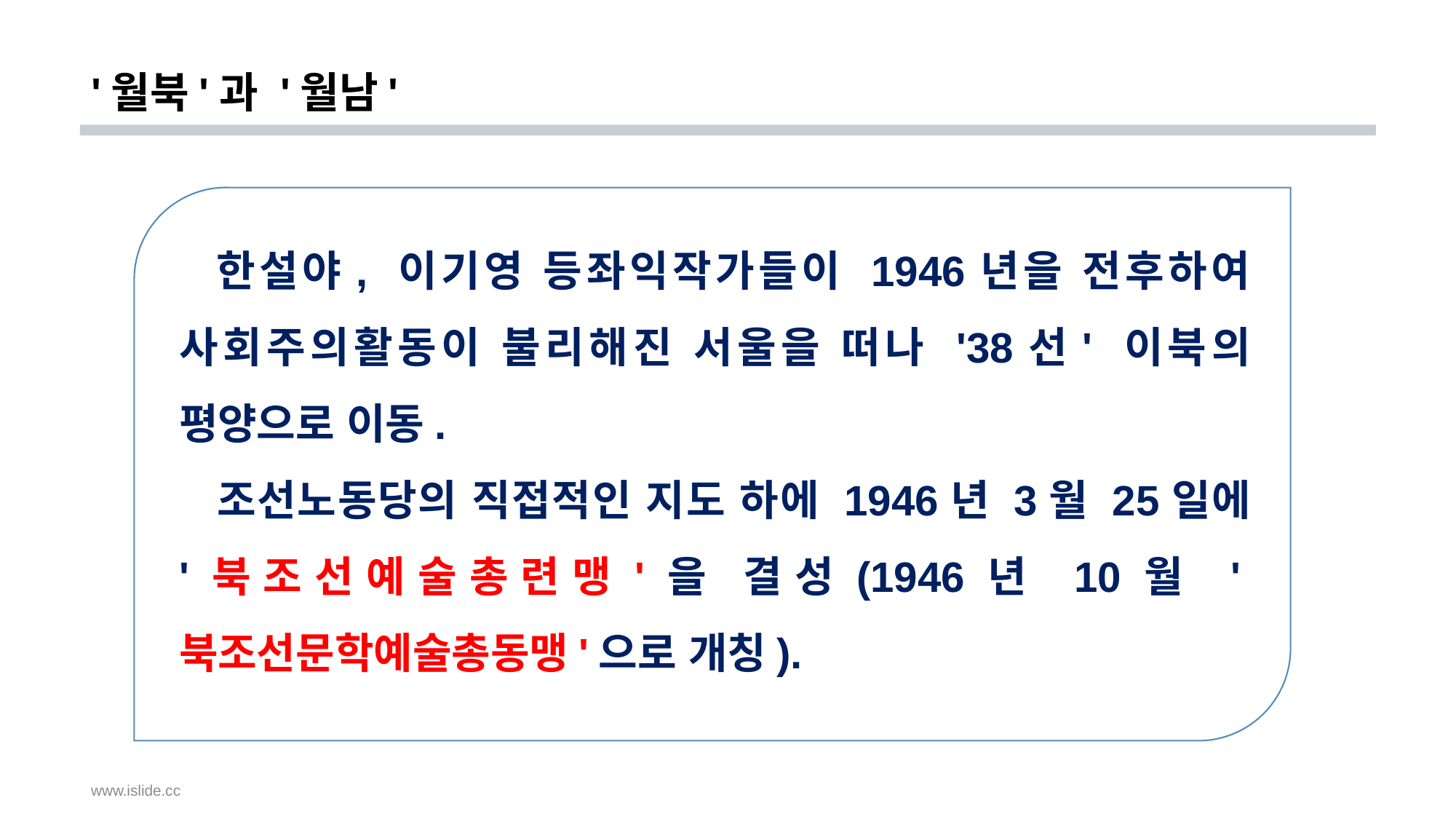

# '월북'과 '월남'

  한설야, 이기영 등좌익작가들이 1946년을 전후하여 사회주의활동이 불리해진 서울을 떠나 '38선' 이북의 평양으로 이동.
  조선노동당의 직접적인 지도 하에 1946년 3월 25일에 '북조선예술총련맹'을 결성(1946년 10월 '북조선문학예술총동맹'으로 개칭).
www.islide.cc
7